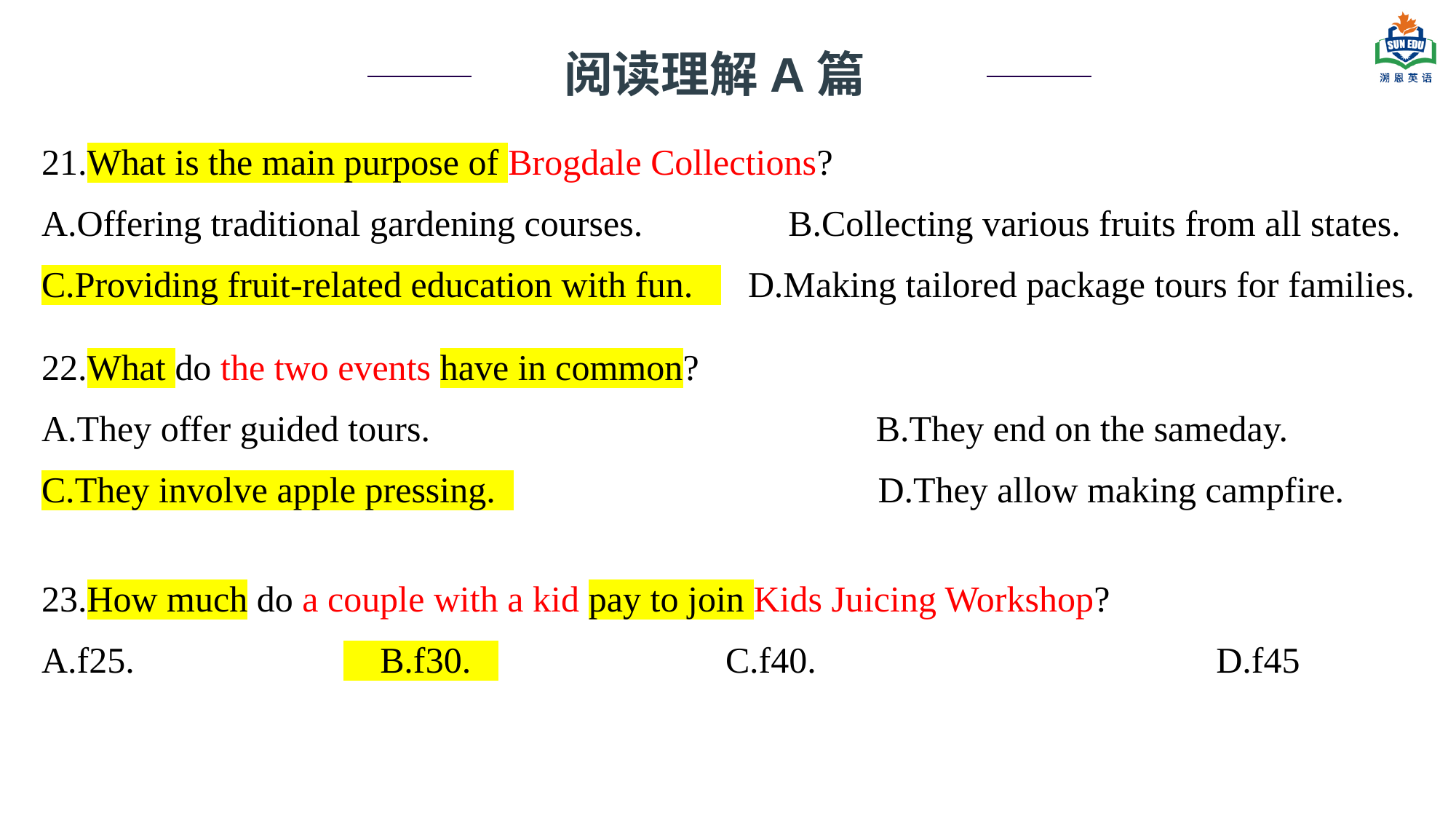

阅读理解A篇
21.What is the main purpose of Brogdale Collections?
A.Offering traditional gardening courses.                B.Collecting various fruits from all states.
C.Providing fruit-related education with fun.      D.Making tailored package tours for families.
22.What do the two events have in common?
A.They offer guided tours.                                                 B.They end on the sameday.
C.They involve apple pressing.                                          D.They allow making campfire.
23.How much do a couple with a kid pay to join Kids Juicing Workshop?
A.f25.                           B.f30.                            C.f40.                                            D.f45